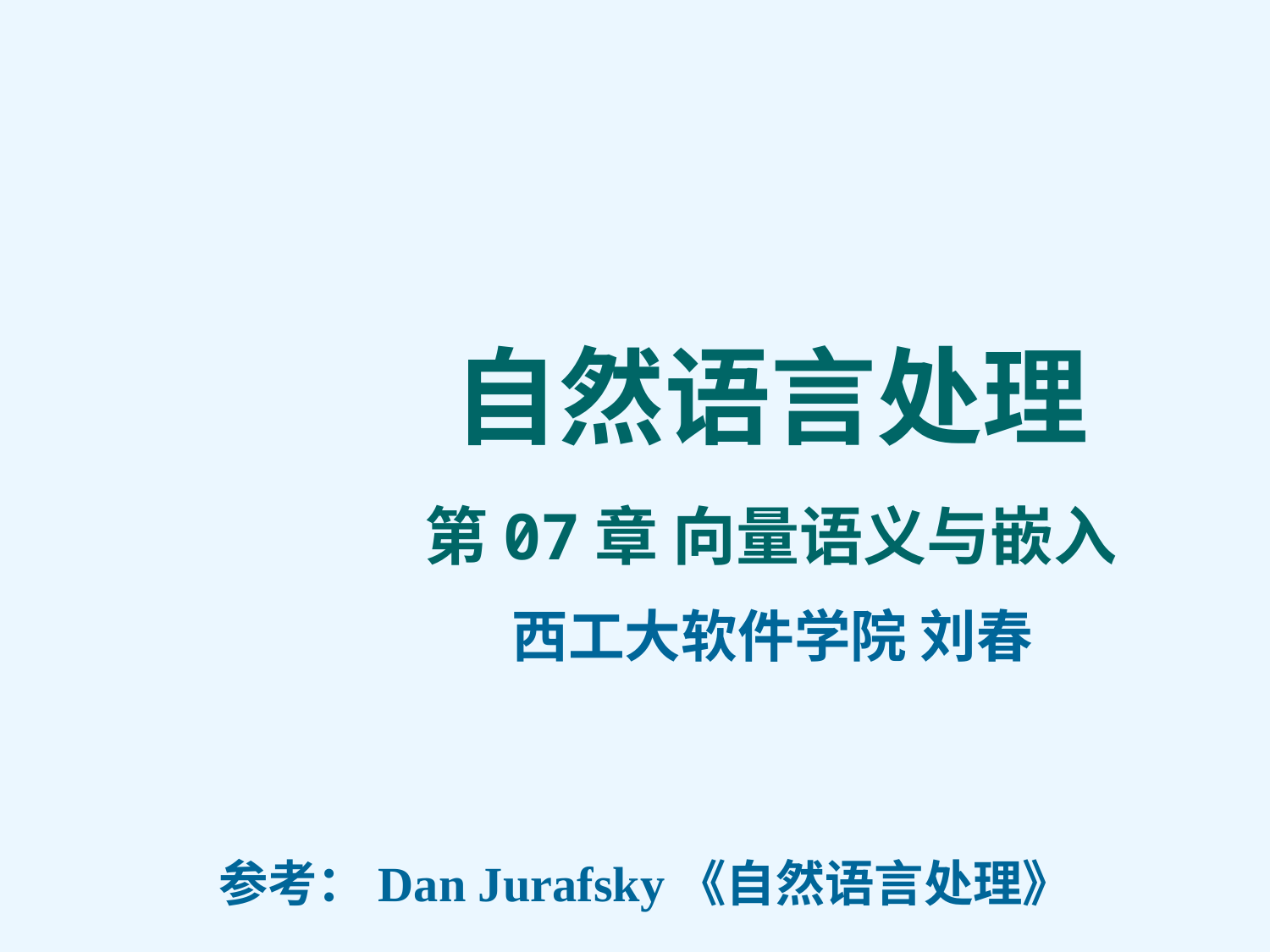

# 自然语言处理 第07章 向量语义与嵌入
西工大软件学院 刘春
参考：Dan Jurafsky《自然语言处理》